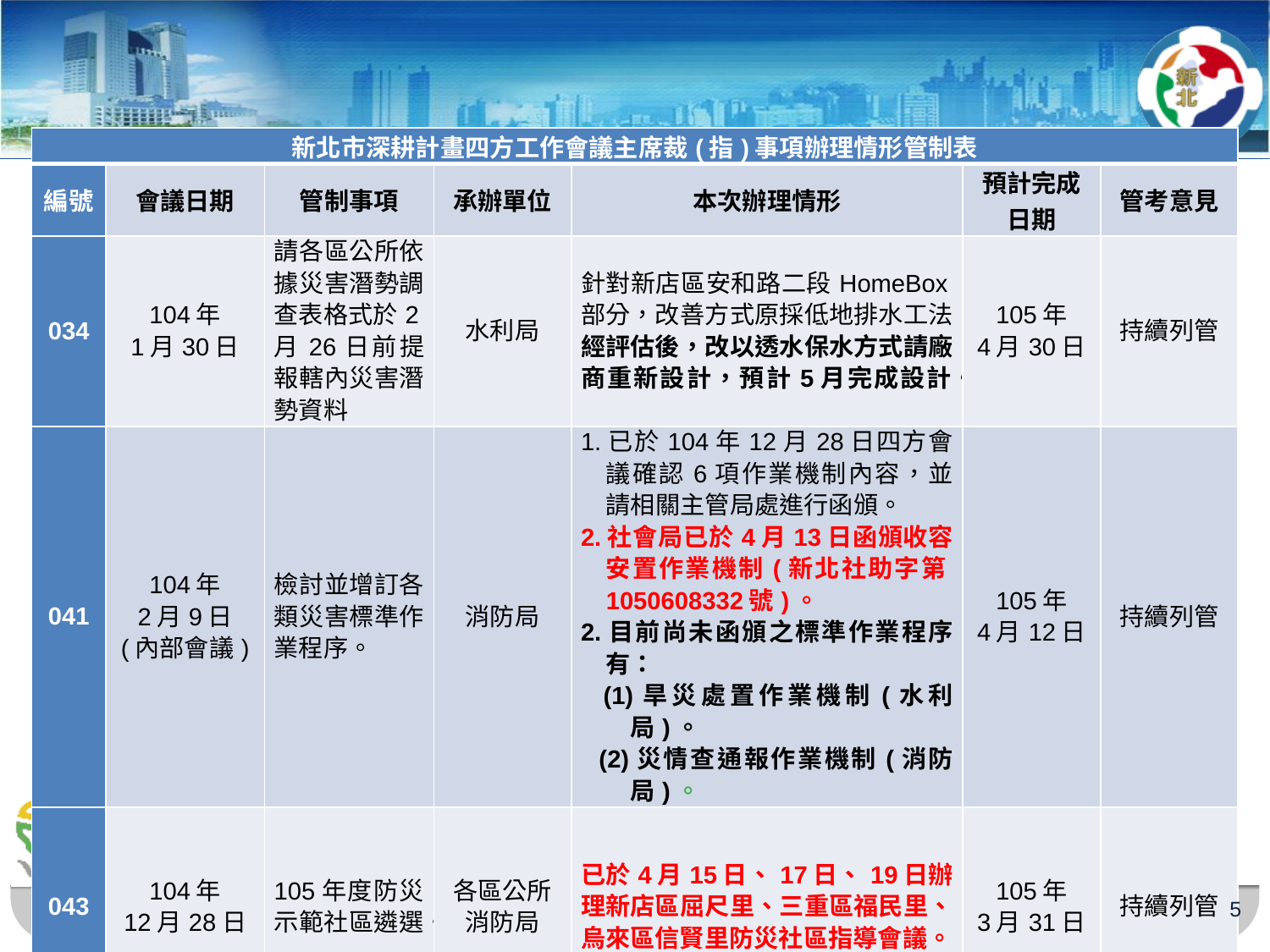

| 新北市深耕計畫四方工作會議主席裁(指)事項辦理情形管制表 |  |  |  |  |  |  |
| --- | --- | --- | --- | --- | --- | --- |
| 編號 | 會議日期 | 管制事項 | 承辦單位 | 本次辦理情形 | 預計完成日期 | 管考意見 |
| 034 | 104年 1月30日 | 請各區公所依據災害潛勢調查表格式於2月26日前提報轄內災害潛勢資料 | 水利局 | 針對新店區安和路二段HomeBox部分，改善方式原採低地排水工法，經評估後，改以透水保水方式請廠商重新設計，預計5月完成設計。 | 105年 4月30日 | 持續列管 |
| 041 | 104年 2月9日 (內部會議) | 檢討並增訂各類災害標準作業程序。 | 消防局 | 1.已於104年12月28日四方會議確認6項作業機制內容，並請相關主管局處進行函頒。 2.社會局已於4月13日函頒收容安置作業機制(新北社助字第1050608332號)。 2.目前尚未函頒之標準作業程序有： (1)旱災處置作業機制(水利局)。 (2)災情查通報作業機制(消防局)。 | 105年 4月12日 | 持續列管 |
| 043 | 104年 12月28日 | 105年度防災示範社區遴選。 | 各區公所 消防局 | 已於4月15日、17日、19日辦理新店區屈尺里、三重區福民里、烏來區信賢里防災社區指導會議。 | 105年 3月31日 | 持續列管 |
5